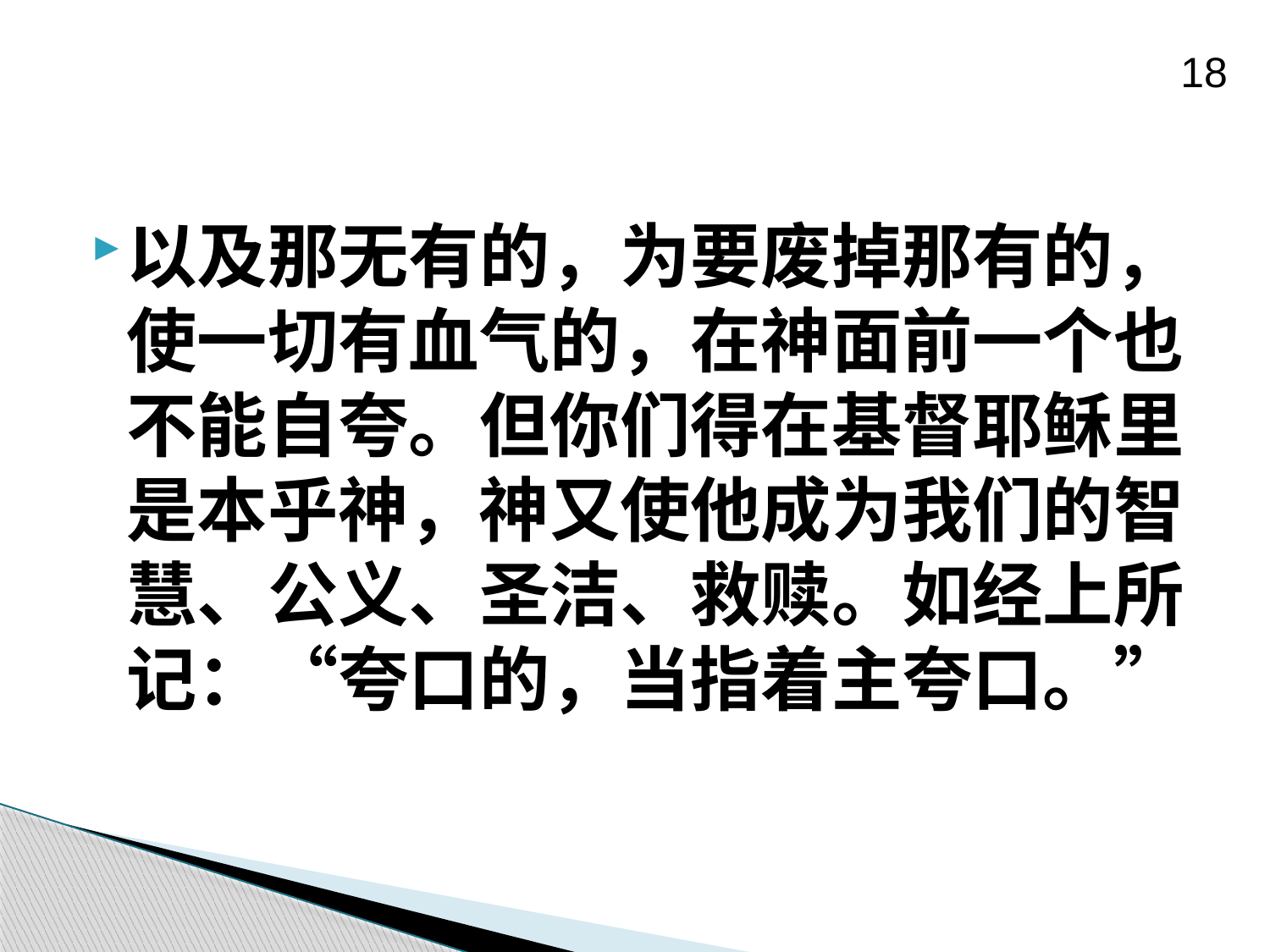

18
#
以及那无有的，为要废掉那有的，使一切有血气的，在神面前一个也不能自夸。但你们得在基督耶稣里是本乎神，神又使他成为我们的智慧、公义、圣洁、救赎。如经上所记：“夸口的，当指着主夸口。”